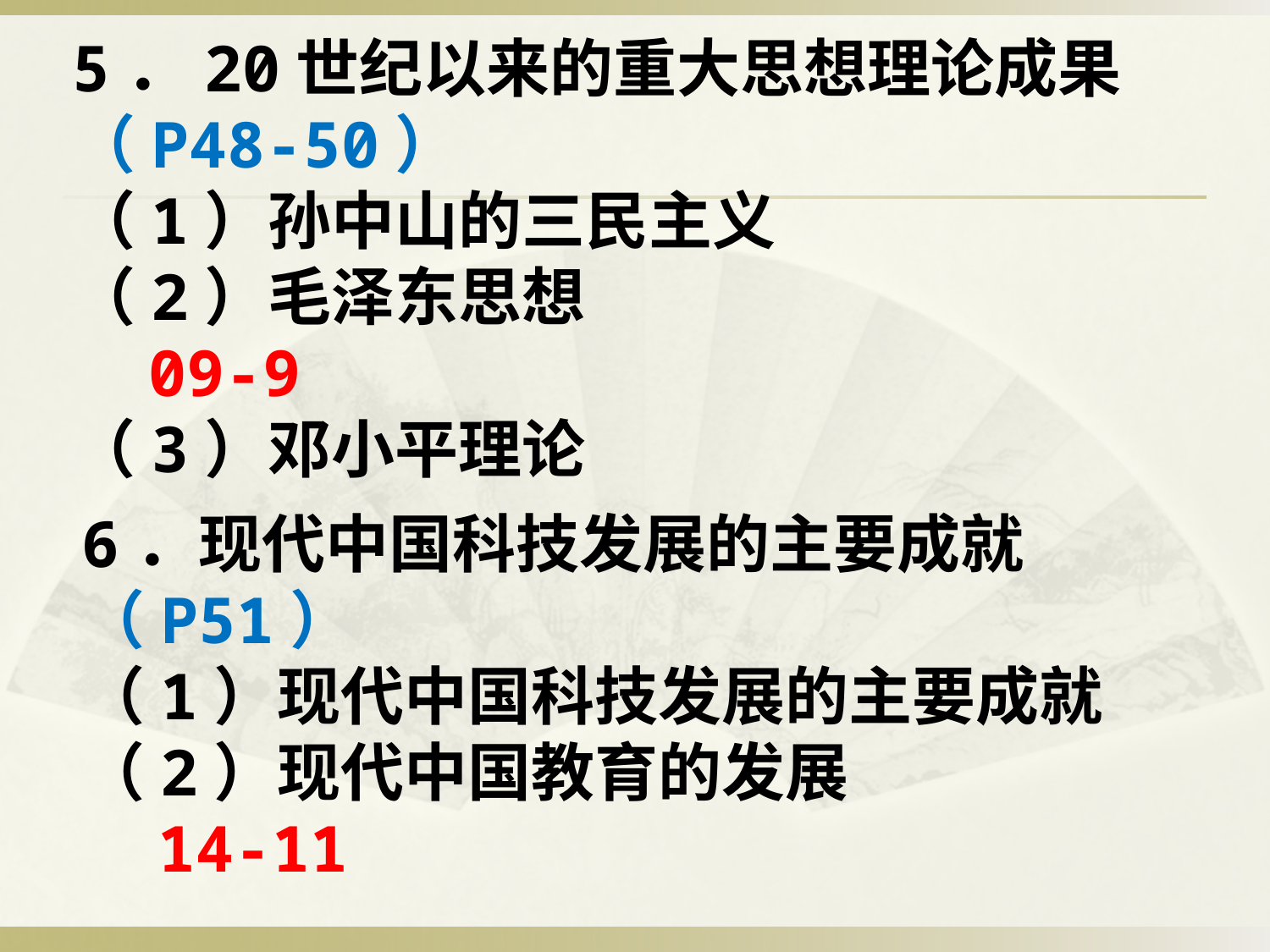

5．20世纪以来的重大思想理论成果
（P48-50）
（1）孙中山的三民主义
（2）毛泽东思想
  09-9
（3）邓小平理论
6．现代中国科技发展的主要成就
（P51）
（1）现代中国科技发展的主要成就
（2）现代中国教育的发展
  14-11